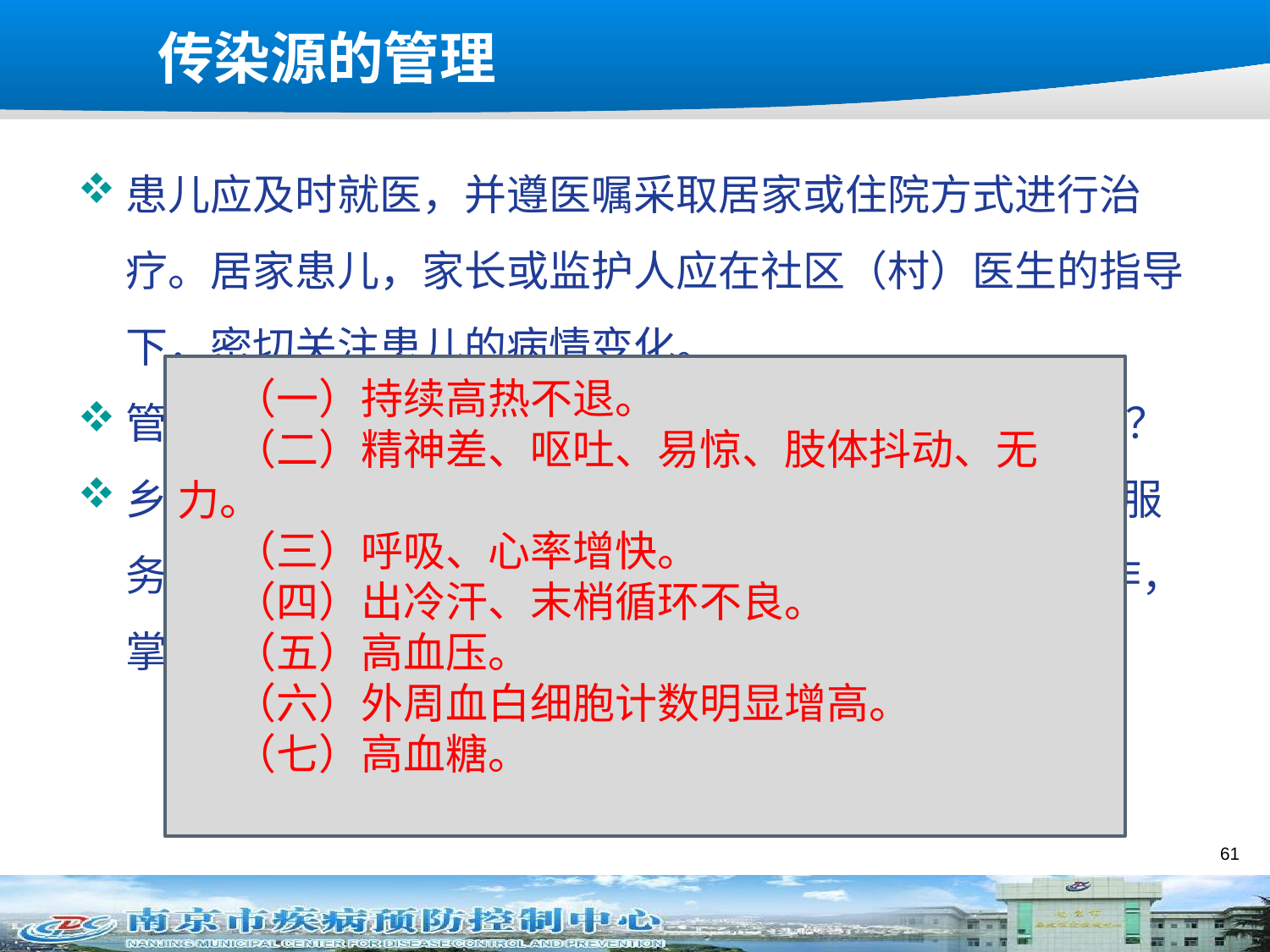

# 传染源的管理
患儿应及时就医，并遵医嘱采取居家或住院方式进行治疗。居家患儿，家长或监护人应在社区（村）医生的指导下，密切关注患儿的病情变化。
管理时限为自患儿被发现起至症状消失后1周。10天？
乡镇卫生院/社区卫生服务中心、村卫生室/社区卫生服务站等负责本辖区居家治疗的手足口病患儿的随访工作，掌握居家治疗患儿的病情进展情况。

（一）持续高热不退。
（二）精神差、呕吐、易惊、肢体抖动、无力。
（三）呼吸、心率增快。
（四）出冷汗、末梢循环不良。
（五）高血压。
（六）外周血白细胞计数明显增高。
（七）高血糖。

61